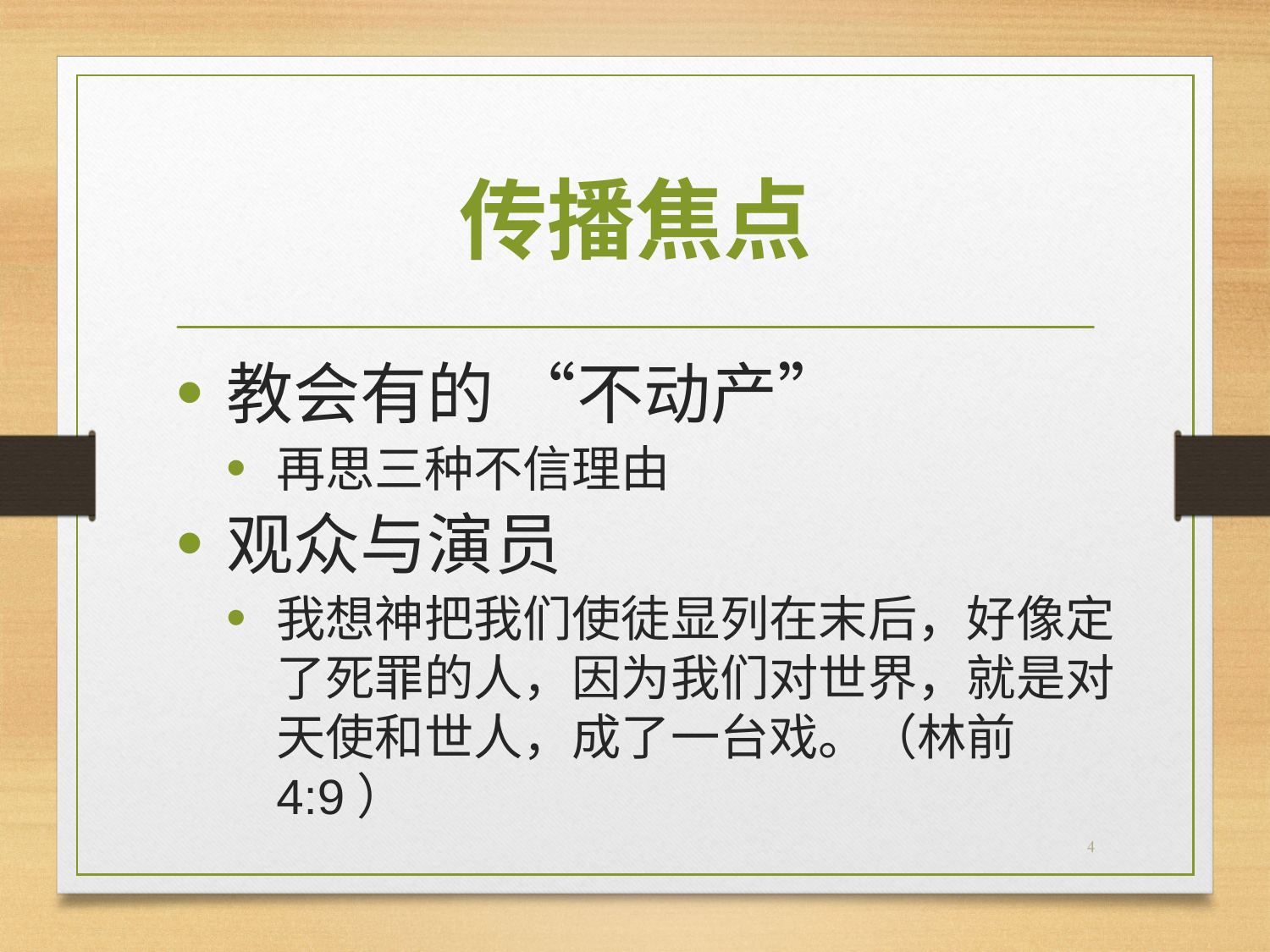

# 传播焦点
教会有的 “不动产”
再思三种不信理由
观众与演员
我想神把我们使徒显列在末后，好像定了死罪的人，因为我们对世界，就是对天使和世人，成了一台戏。（林前4:9）

4